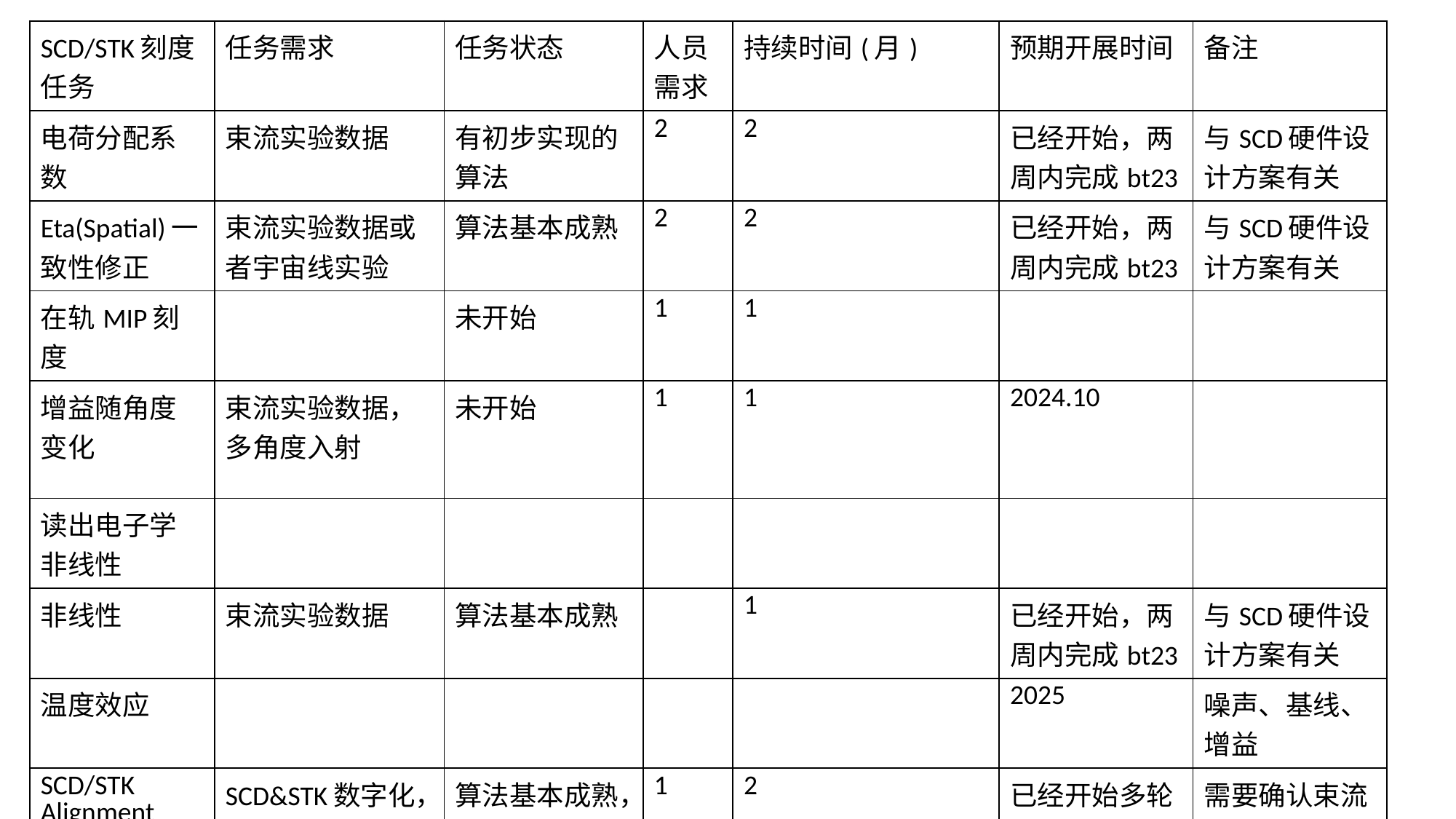

| SCD/STK刻度任务 | 任务需求 | 任务状态 | 人员需求 | 持续时间(月) | 预期开展时间 | 备注 |
| --- | --- | --- | --- | --- | --- | --- |
| 电荷分配系数 | 束流实验数据 | 有初步实现的算法 | 2 | 2 | 已经开始，两周内完成bt23 | 与SCD硬件设计方案有关 |
| Eta(Spatial)一致性修正 | 束流实验数据或者宇宙线实验 | 算法基本成熟 | 2 | 2 | 已经开始，两周内完成bt23 | 与SCD硬件设计方案有关 |
| 在轨MIP刻度 |  | 未开始 | 1 | 1 |  |  |
| 增益随角度变化 | 束流实验数据，多角度入射 | 未开始 | 1 | 1 | 2024.10 |  |
| 读出电子学非线性 |  |  |  |  |  |  |
| 非线性 | 束流实验数据 | 算法基本成熟 |  | 1 | 已经开始，两周内完成bt23 | 与SCD硬件设计方案有关 |
| 温度效应 |  |  |  |  | 2025 | 噪声、基线、增益 |
| SCD/STK Alignment | SCD&STK数字化，束流实验或者宇宙线实验 | 算法基本成熟， 需要实验验证 | 1 | 2 | 已经开始多轮迭代，bt23,bt24不能完整验证。 | 需要确认束流实验验证alignment算法的具体需求 |